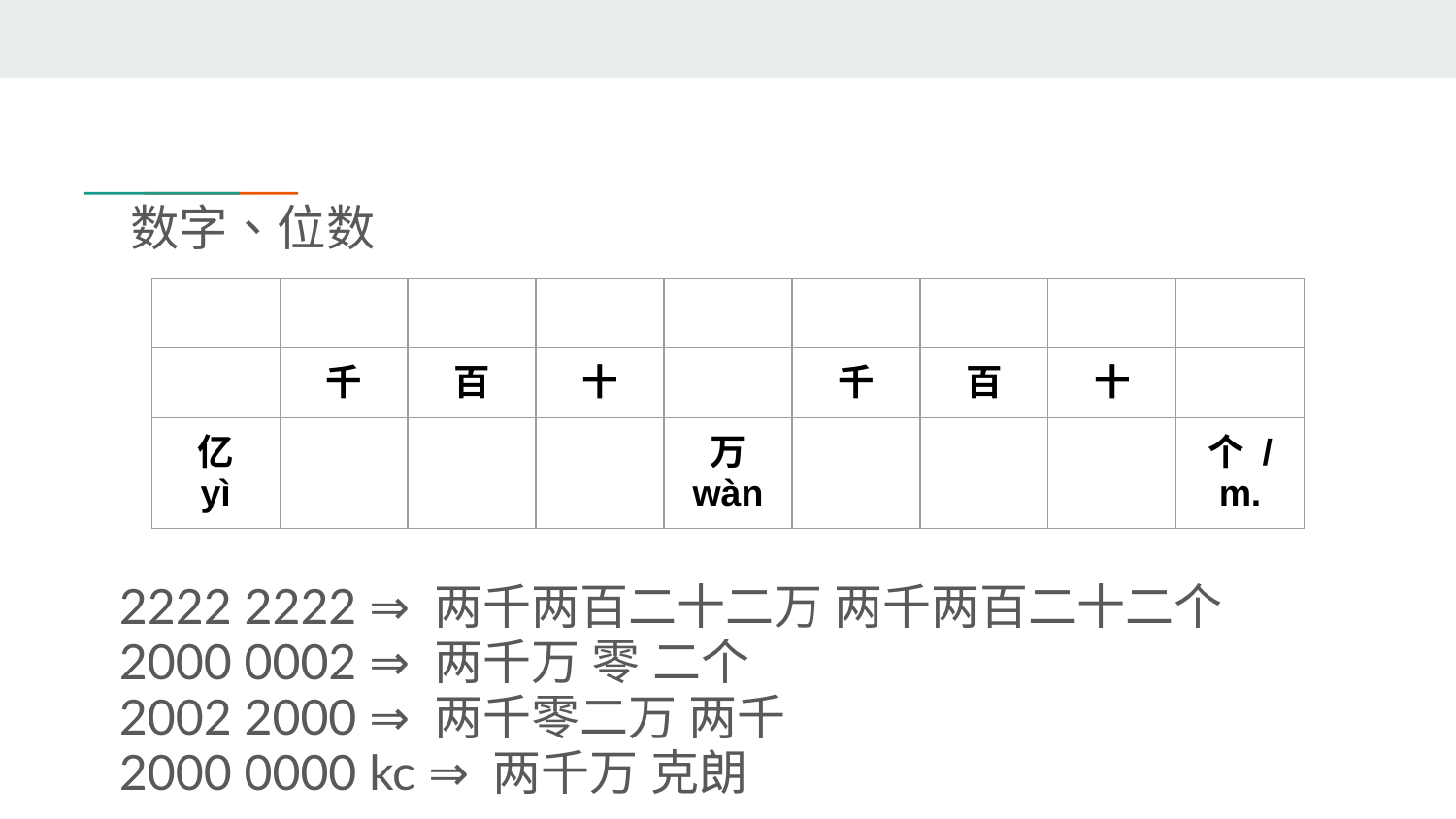

# 数字、位数

|  |  |  |  |  |  |  |  |  |
| --- | --- | --- | --- | --- | --- | --- | --- | --- |
|  | 千 | 百 | 十 |  | 千 | 百 | 十 |  |
| 亿 yì |  |  |  | 万 wàn |  |  |  | 个 / m. |
2222 2222 ⇒ 两千两百二十二万 两千两百二十二个
2000 0002 ⇒ 两千万 零 二个
2002 2000 ⇒ 两千零二万 两千
2000 0000 kc ⇒ 两千万 克朗